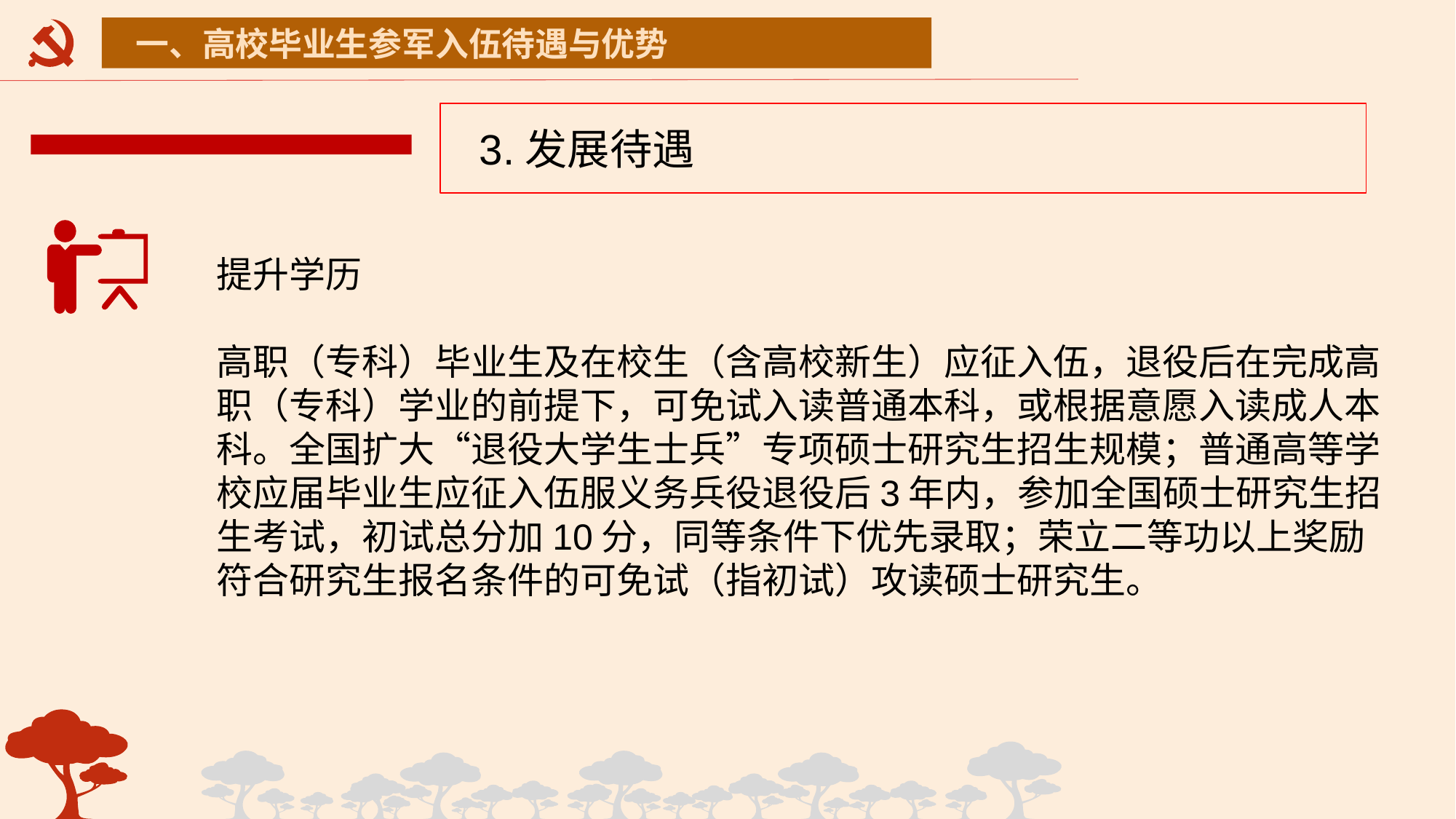

一、高校毕业生参军入伍待遇与优势

3.发展待遇

提升学历

高职（专科）毕业生及在校生（含高校新生）应征入伍，退役后在完成高职（专科）学业的前提下，可免试入读普通本科，或根据意愿入读成人本科。全国扩大“退役大学生士兵”专项硕士研究生招生规模；普通高等学校应届毕业生应征入伍服义务兵役退役后3年内，参加全国硕士研究生招生考试，初试总分加10分，同等条件下优先录取；荣立二等功以上奖励符合研究生报名条件的可免试（指初试）攻读硕士研究生。